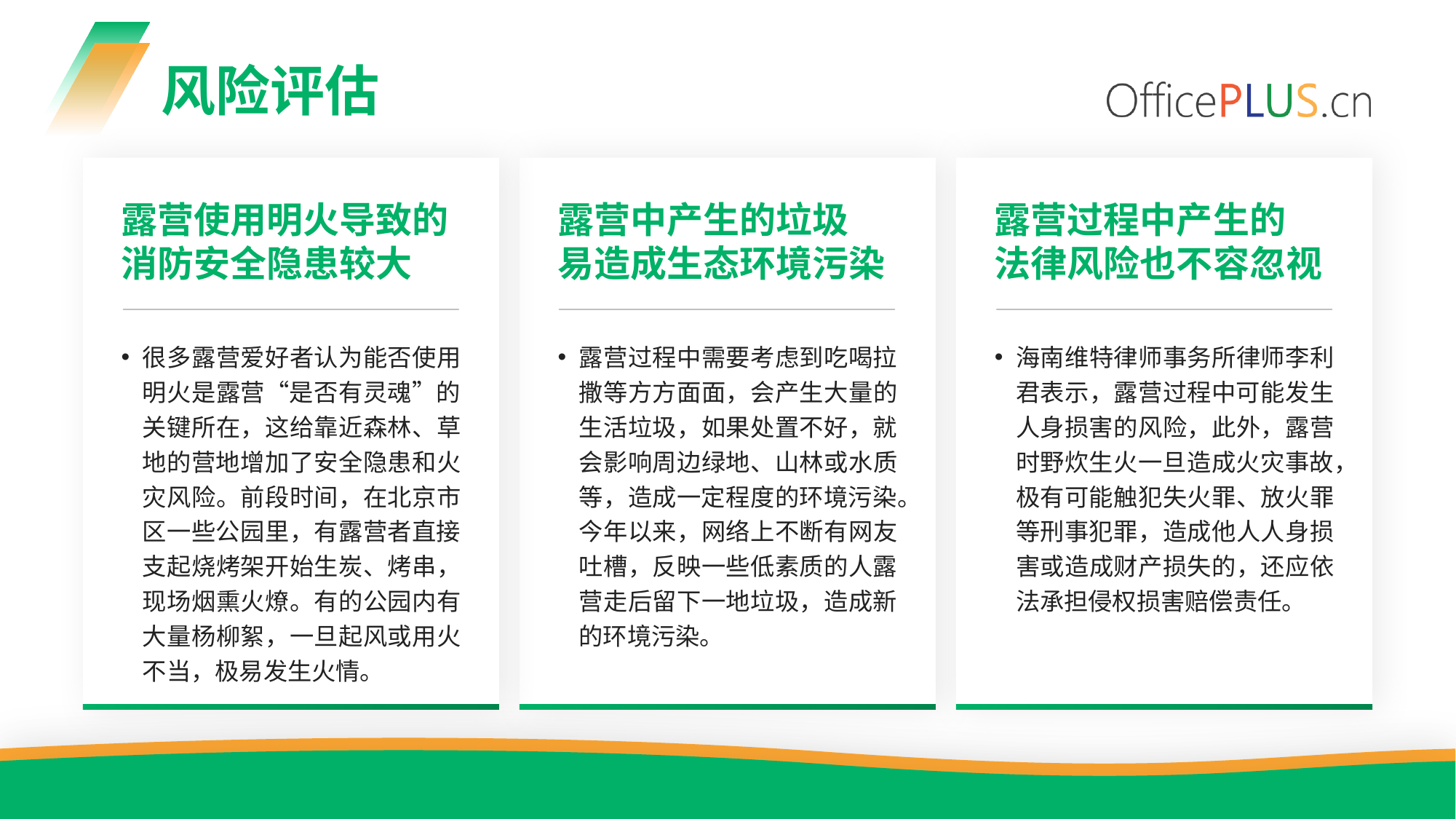

风险评估

露营使用明火导致的
消防安全隐患较大
露营中产生的垃圾
易造成生态环境污染
露营过程中产生的
法律风险也不容忽视
很多露营爱好者认为能否使用明火是露营“是否有灵魂”的关键所在，这给靠近森林、草地的营地增加了安全隐患和火灾风险。前段时间，在北京市区一些公园里，有露营者直接支起烧烤架开始生炭、烤串，现场烟熏火燎。有的公园内有大量杨柳絮，一旦起风或用火不当，极易发生火情。
露营过程中需要考虑到吃喝拉撒等方方面面，会产生大量的生活垃圾，如果处置不好，就会影响周边绿地、山林或水质等，造成一定程度的环境污染。今年以来，网络上不断有网友吐槽，反映一些低素质的人露营走后留下一地垃圾，造成新的环境污染。
海南维特律师事务所律师李利君表示，露营过程中可能发生人身损害的风险，此外，露营时野炊生火一旦造成火灾事故，极有可能触犯失火罪、放火罪等刑事犯罪，造成他人人身损害或造成财产损失的，还应依法承担侵权损害赔偿责任。